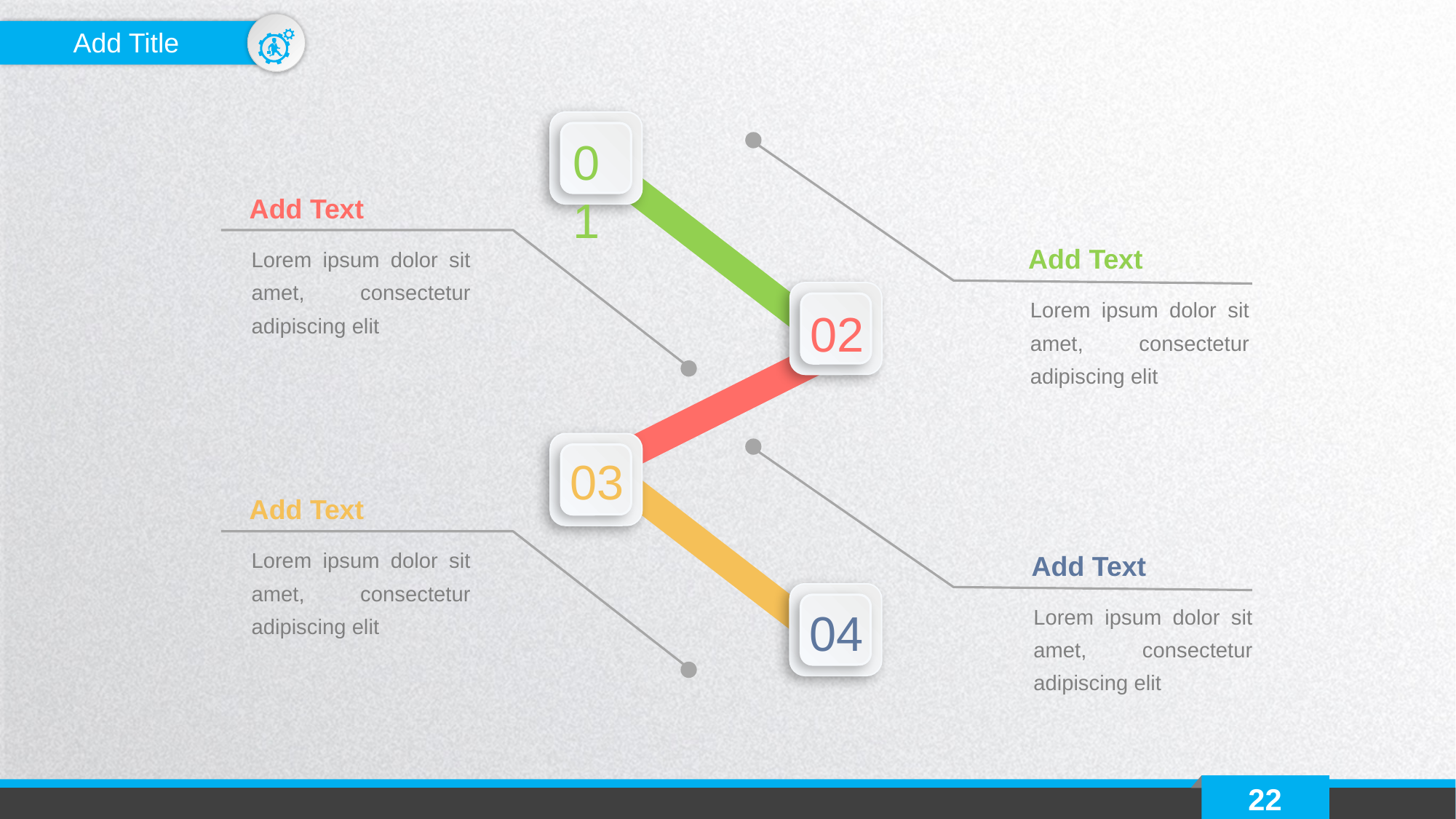

Add Title

01

Add Text

Lorem ipsum dolor sit amet, consectetur adipiscing elit
Add Text

02
Lorem ipsum dolor sit amet, consectetur adipiscing elit

03

Add Text

Lorem ipsum dolor sit amet, consectetur adipiscing elit

Add Text

04
Lorem ipsum dolor sit amet, consectetur adipiscing elit

22

延时符